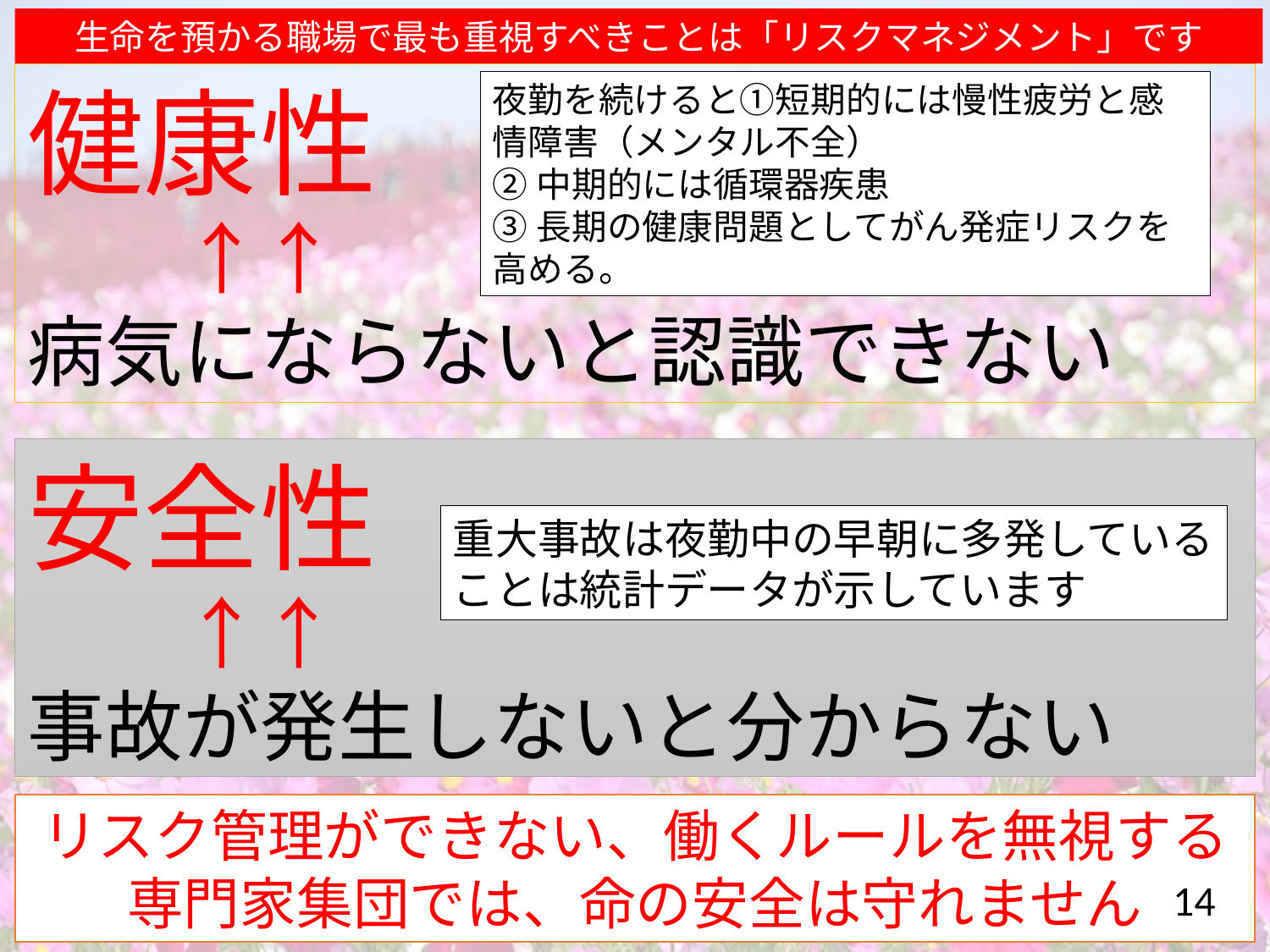

生命を預かる職場で最も重視すべきことは「リスクマネジメント」です
健康性
　　↑↑
病気にならないと認識できない
夜勤を続けると①短期的には慢性疲労と感情障害（メンタル不全）
②中期的には循環器疾患
③長期の健康問題としてがん発症リスクを高める。
安全性
　　↑↑
事故が発生しないと分からない
重大事故は夜勤中の早朝に多発していることは統計データが示しています
リスク管理ができない、働くルールを無視する
専門家集団では、命の安全は守れません
14
14